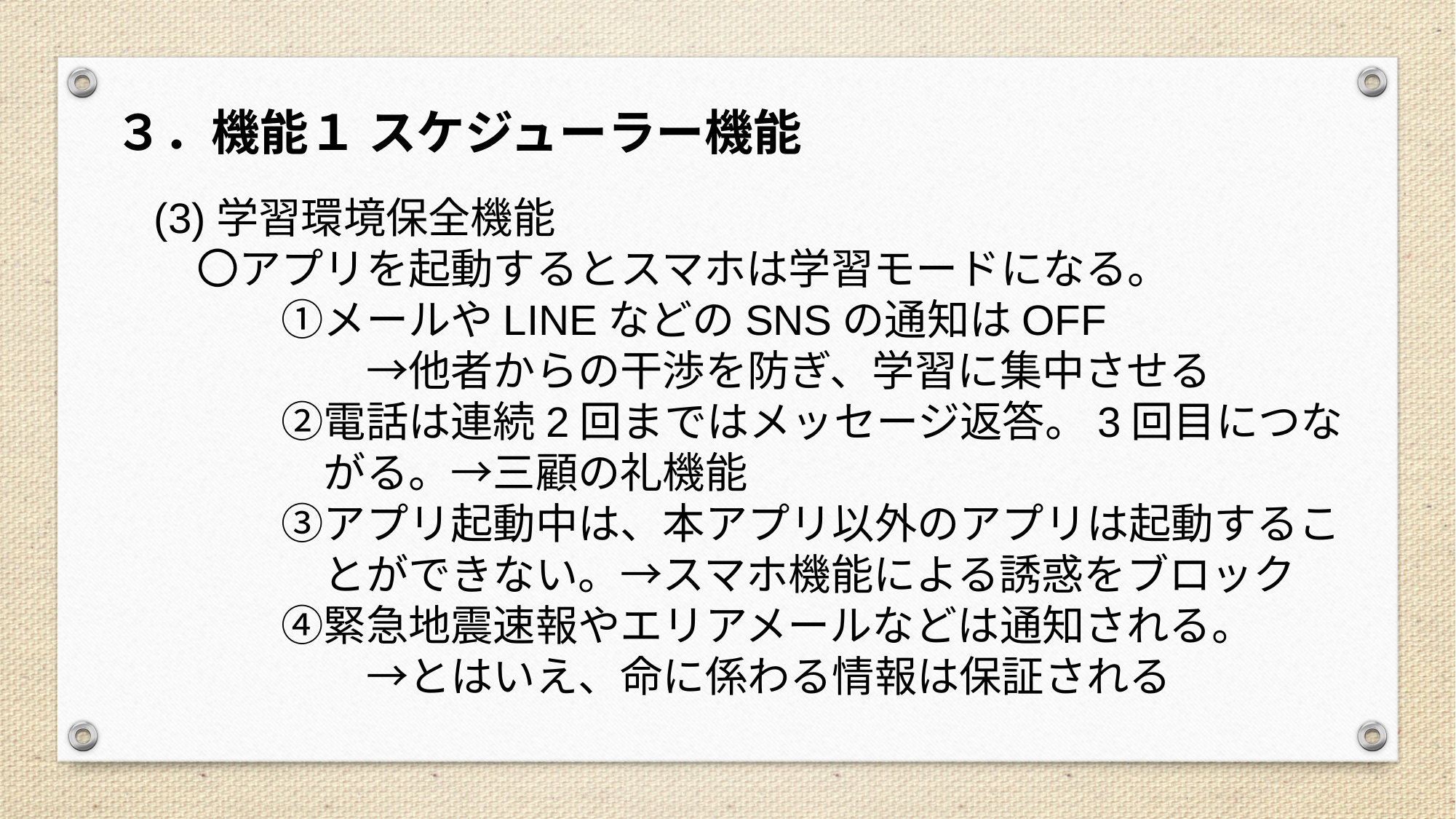

３．機能１ スケジューラー機能
(3)学習環境保全機能
　〇アプリを起動するとスマホは学習モードになる。
　　　①メールやLINEなどのSNSの通知はOFF
　　　　　→他者からの干渉を防ぎ、学習に集中させる
　　　②電話は連続2回まではメッセージ返答。3回目につな
　　　　がる。→三顧の礼機能
　　　③アプリ起動中は、本アプリ以外のアプリは起動するこ
　　　　とができない。→スマホ機能による誘惑をブロック
　　　④緊急地震速報やエリアメールなどは通知される。
　　　　　→とはいえ、命に係わる情報は保証される